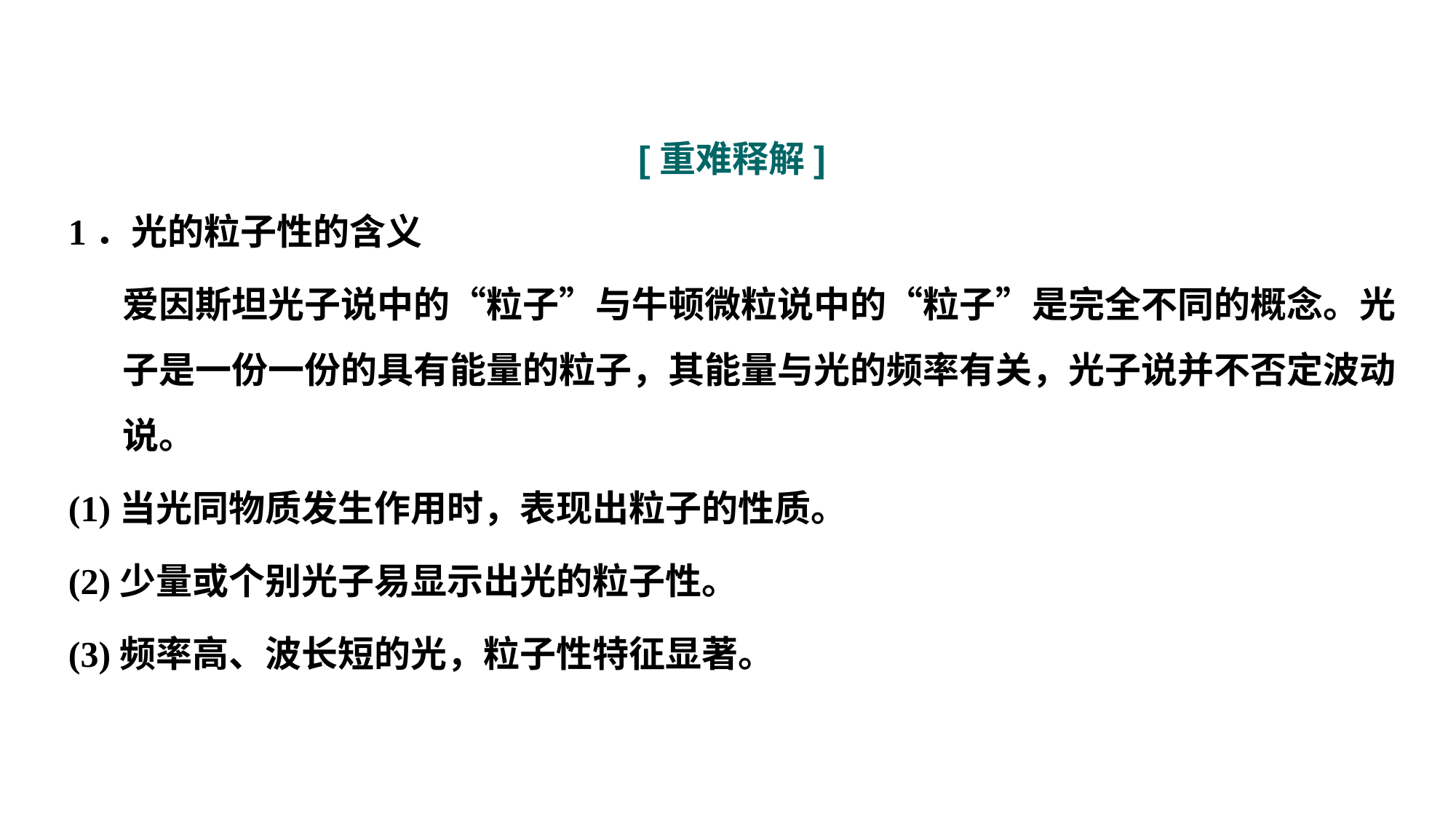

[重难释解]
1．光的粒子性的含义
	爱因斯坦光子说中的“粒子”与牛顿微粒说中的“粒子”是完全不同的概念。光子是一份一份的具有能量的粒子，其能量与光的频率有关，光子说并不否定波动说。
(1)当光同物质发生作用时，表现出粒子的性质。
(2)少量或个别光子易显示出光的粒子性。
(3)频率高、波长短的光，粒子性特征显著。